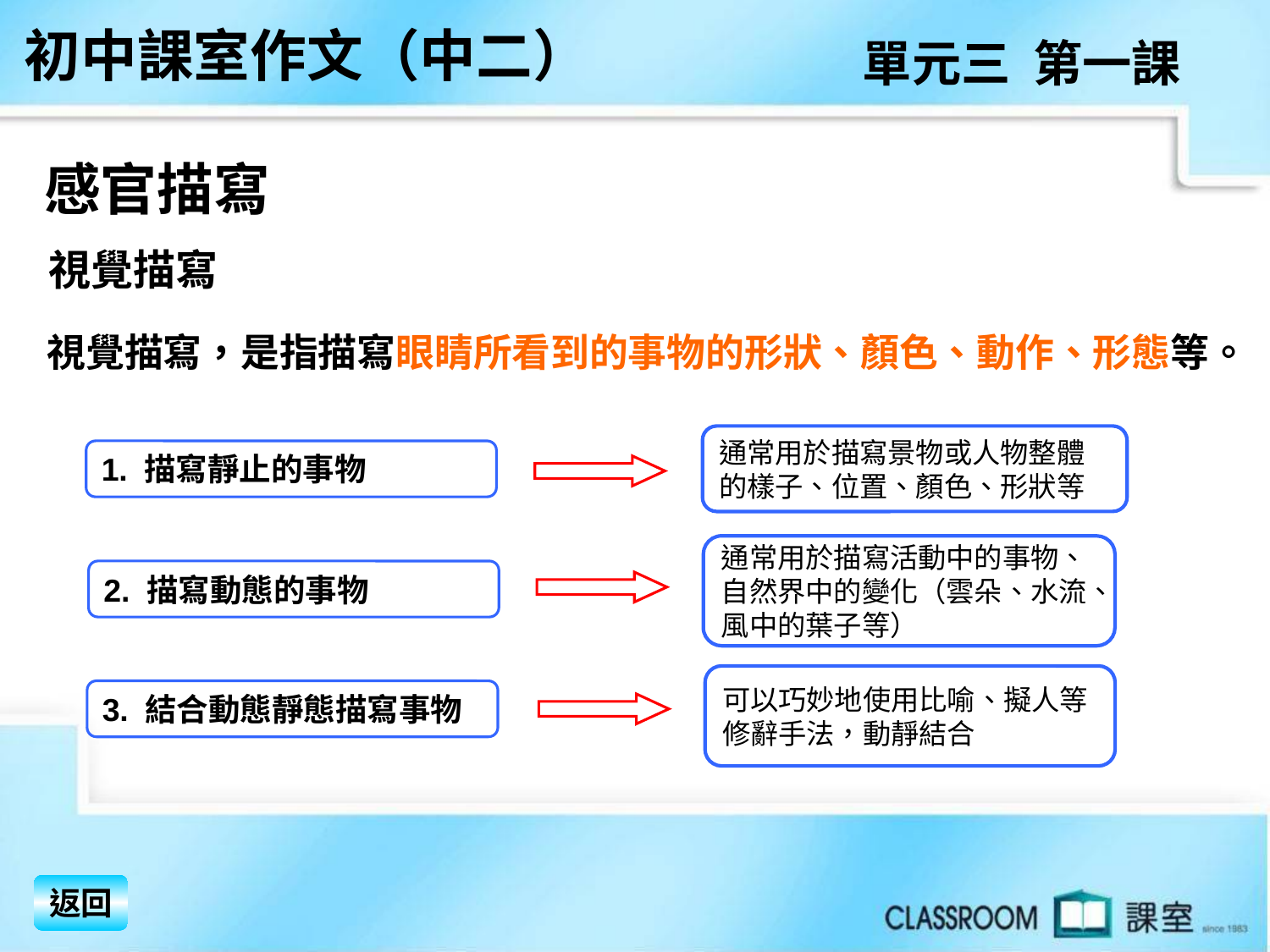

初中課室作文（中二）
單元三  第一課
感官描寫
視覺描寫
視覺描寫，是指描寫眼睛所看到的事物的形狀、顏色、動作、形態等。
通常用於描寫景物或人物整體
的樣子、位置、顏色、形狀等
1. 描寫靜止的事物

通常用於描寫活動中的事物、
自然界中的變化（雲朵、水流、
風中的葉子等）
2. 描寫動態的事物

可以巧妙地使用比喻、擬人等
修辭手法，動靜結合
3. 結合動態靜態描寫事物

返回